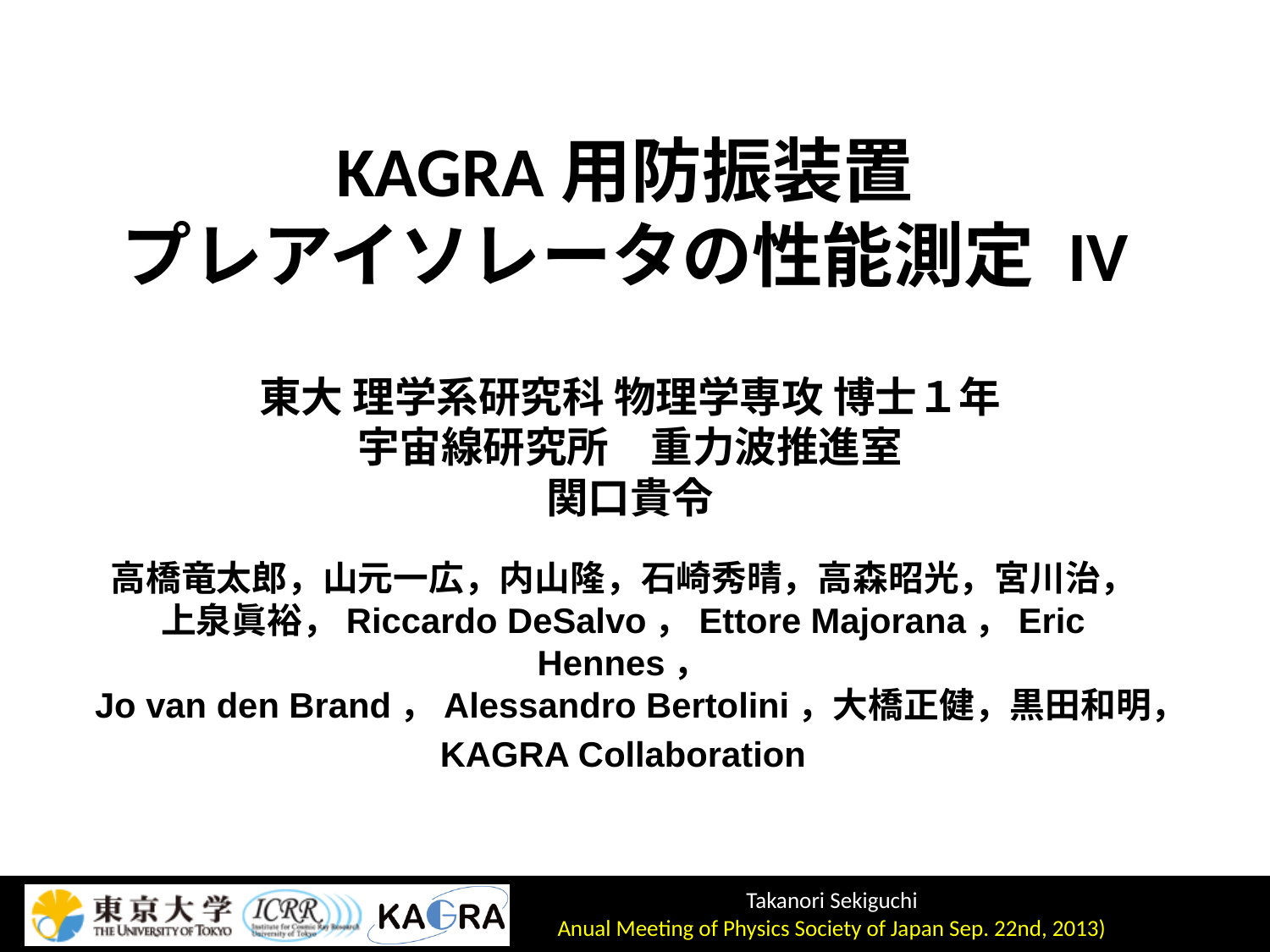

# KAGRA用防振装置 プレアイソレータの性能測定 IV
東大 理学系研究科 物理学専攻 博士１年
宇宙線研究所　重力波推進室
関口貴令
高橋竜太郎，山元一広，内山隆，石崎秀晴，高森昭光，宮川治，
上泉眞裕，Riccardo DeSalvo，Ettore Majorana，Eric Hennes，
Jo van den Brand，Alessandro Bertolini，大橋正健，黒田和明，
KAGRA Collaboration
1